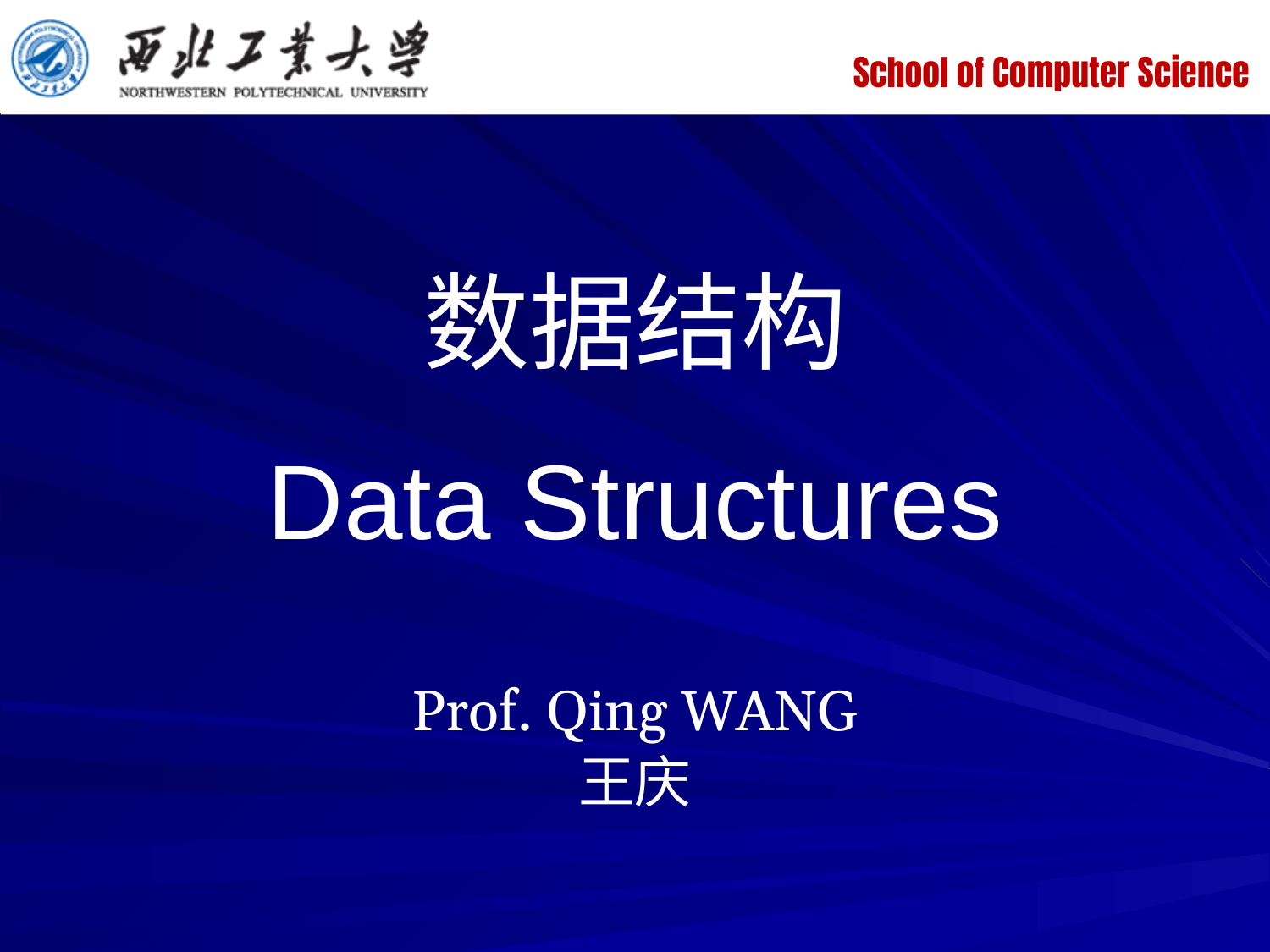

# 数据结构 Data Structures
Prof. Qing WANG
王庆